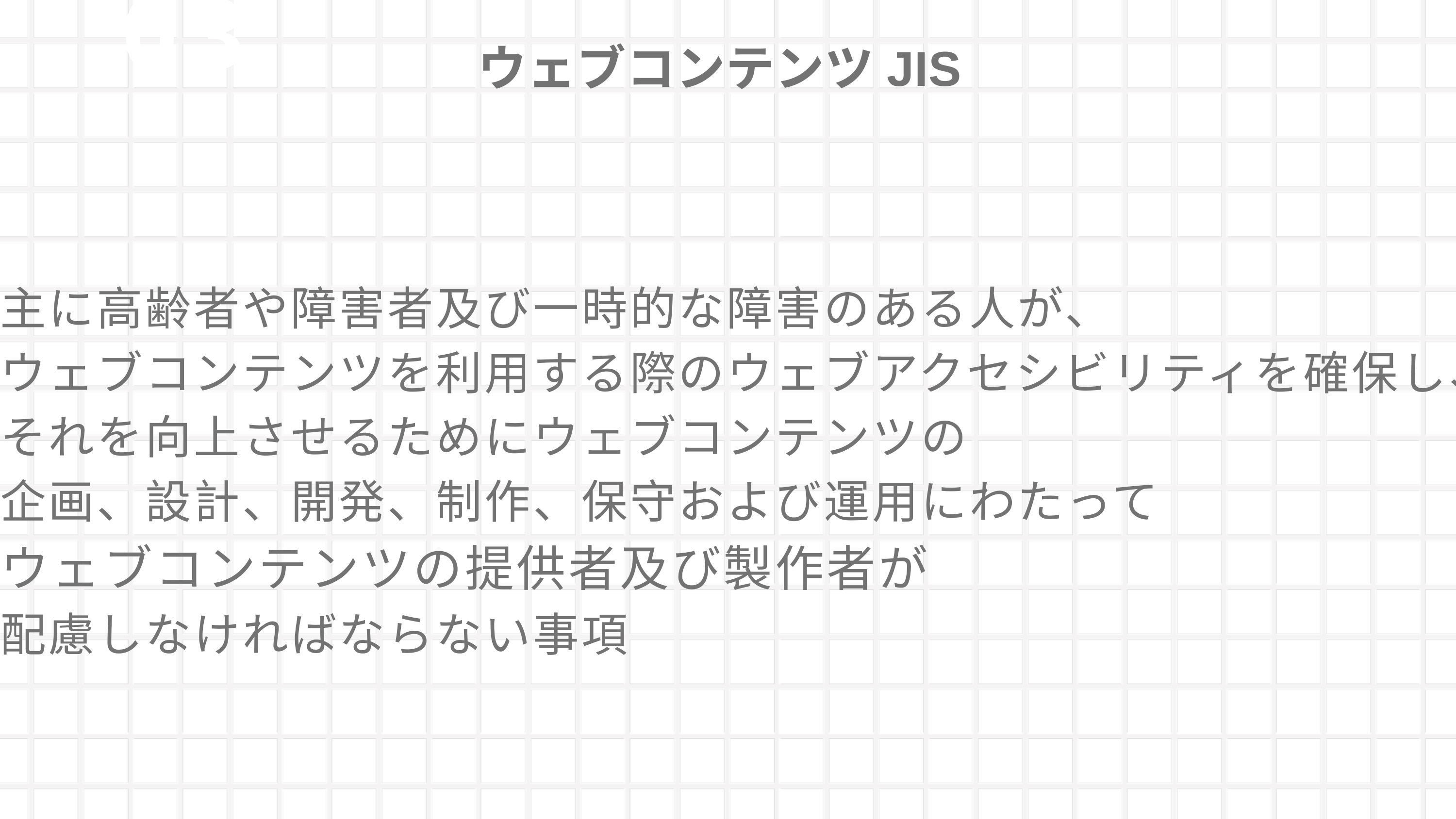

03.
ウェブコンテンツJIS
主に高齢者や障害者及び一時的な障害のある人が、
ウェブコンテンツを利用する際のウェブアクセシビリティを確保し、
それを向上させるためにウェブコンテンツの
企画、設計、開発、制作、保守および運用にわたって
ウェブコンテンツの提供者及び製作者が
配慮しなければならない事項